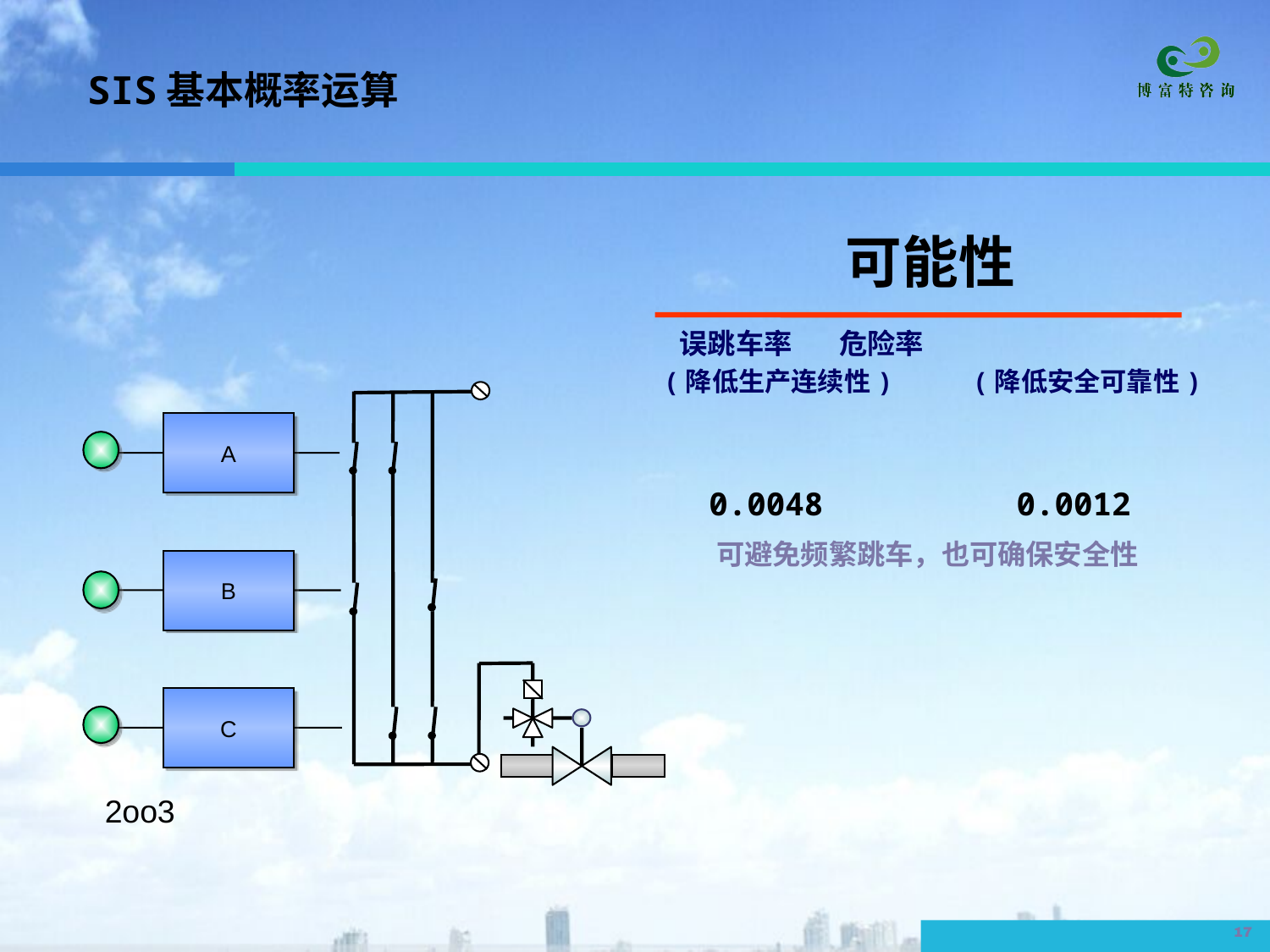

SIS基本概率运算
可能性

    误跳车率	    危险率
 (降低生产连续性)     (降低安全可靠性)

A

B

C

0.0048
0.0012
可避免频繁跳车，也可确保安全性
2oo3
17